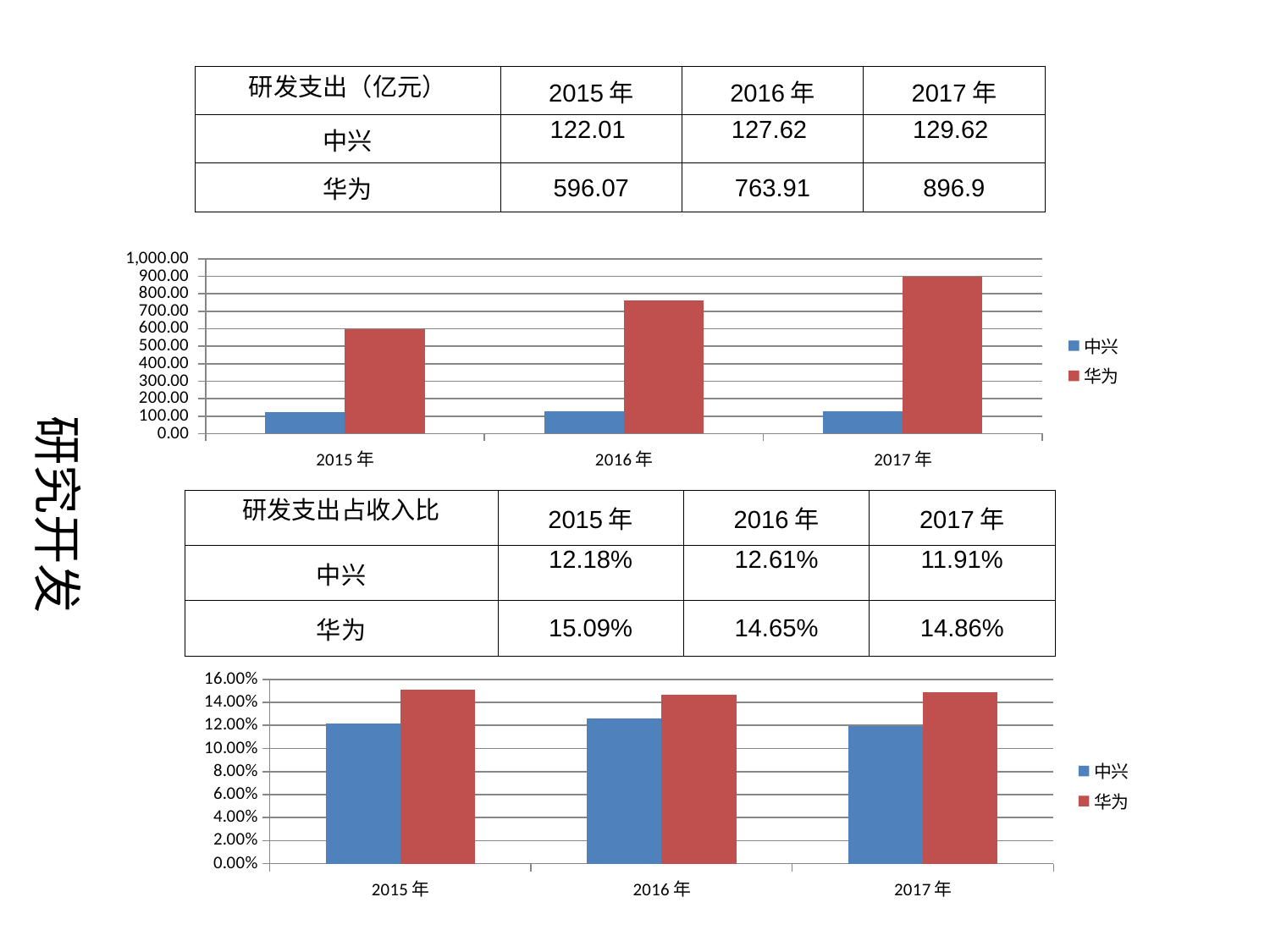

| 研发支出（亿元） | 2015年 | 2016年 | 2017年 |
| --- | --- | --- | --- |
| 中兴 | 122.01 | 127.62 | 129.62 |
| 华为 | 596.07 | 763.91 | 896.9 |

### Chart

| Category | 中兴 | 华为 |
|---|---|---|
| 2015年 | 122.005 | 596.07 |
| 2016年 | 127.621 | 763.91 |
| 2017年 | 129.622 | 896.9 |
研究开发
| 研发支出占收入比 | 2015年 | 2016年 | 2017年 |
| --- | --- | --- | --- |
| 中兴 | 12.18% | 12.61% | 11.91% |
| 华为 | 15.09% | 14.65% | 14.86% |

### Chart

| Category | 中兴 | 华为 |
|---|---|---|
| 2015年 | 0.12177801916785322 | 0.15090035923232134 |
| 2016年 | 0.12606637219009872 | 0.1464624386951804 |
| 2017年 | 0.11912114579724488 | 0.1485866131231352 |